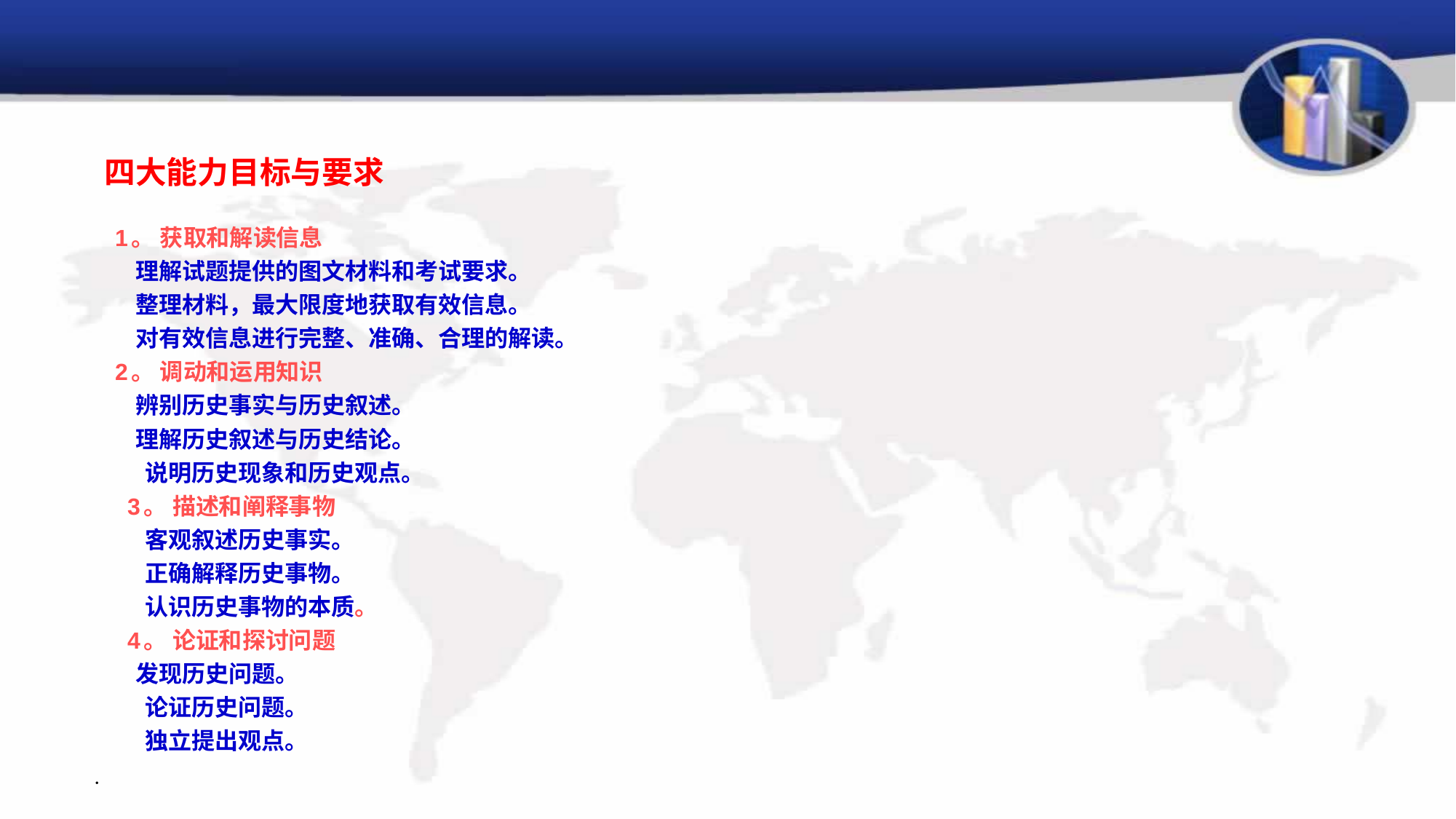

四大能力目标与要求

   1。 获取和解读信息

       理解试题提供的图文材料和考试要求。

       整理材料，最大限度地获取有效信息。

       对有效信息进行完整、准确、合理的解读。

   2。 调动和运用知识

       辨别历史事实与历史叙述。

       理解历史叙述与历史结论。

　     说明历史现象和历史观点。

　 3。 描述和阐释事物

　     客观叙述历史事实。

　     正确解释历史事物。

　     认识历史事物的本质。

　 4。 论证和探讨问题

       发现历史问题。

　     论证历史问题。

　     独立提出观点。